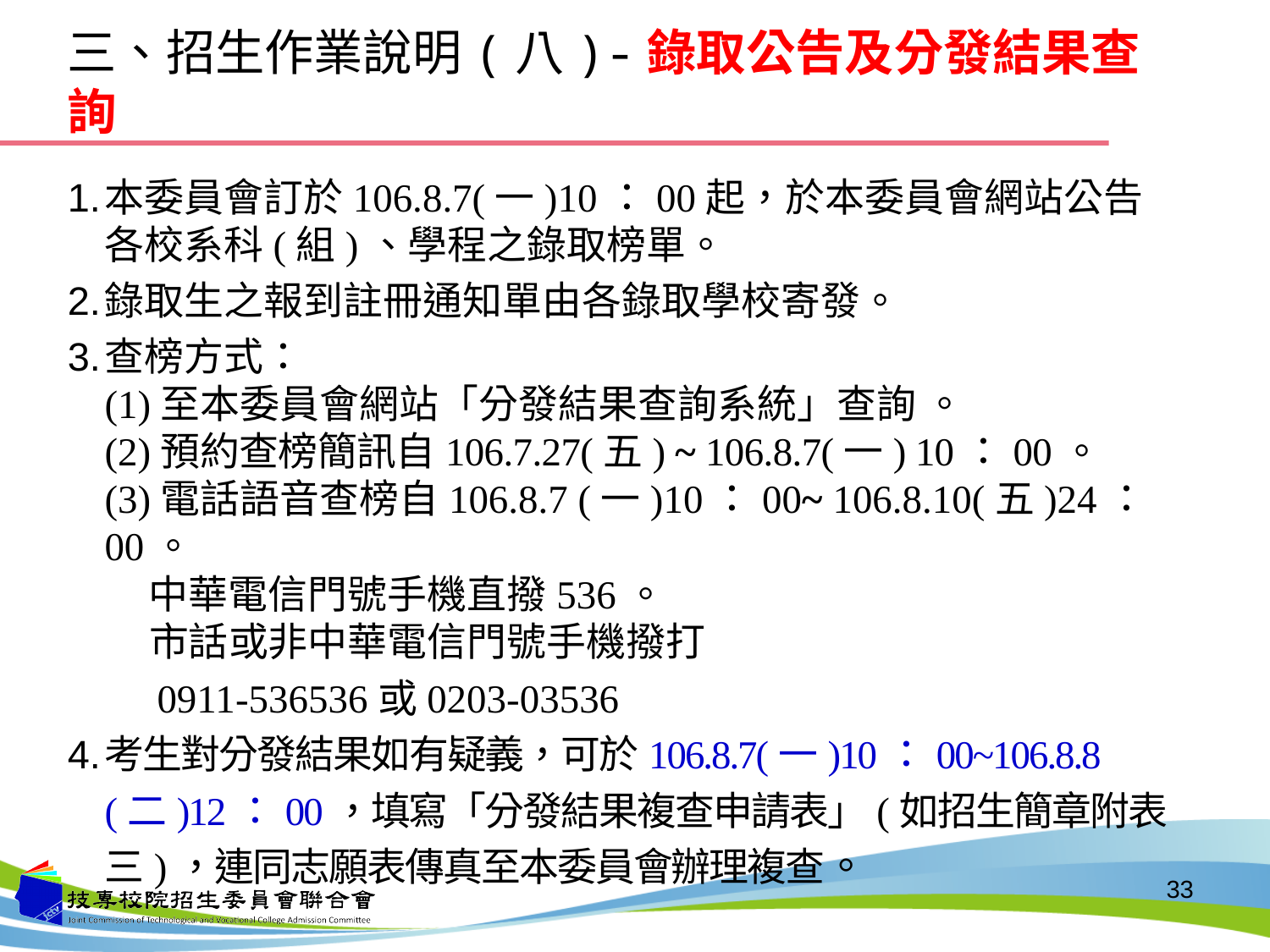

三、招生作業說明(八)-錄取公告及分發結果查詢
本委員會訂於106.8.7(一)10：00起，於本委員會網站公告各校系科(組)、學程之錄取榜單。
錄取生之報到註冊通知單由各錄取學校寄發。
查榜方式：
(1)至本委員會網站「分發結果查詢系統」查詢 。
(2)預約查榜簡訊自106.7.27(五) ~ 106.8.7(一) 10：00。
(3)電話語音查榜自106.8.7 (一)10：00~ 106.8.10(五)24：00。
     中華電信門號手機直撥536。
     市話或非中華電信門號手機撥打
         0911-536536或0203-03536
考生對分發結果如有疑義，可於106.8.7(一)10：00~106.8.8(二)12：00，填寫「分發結果複查申請表」(如招生簡章附表三)，連同志願表傳真至本委員會辦理複查。

33